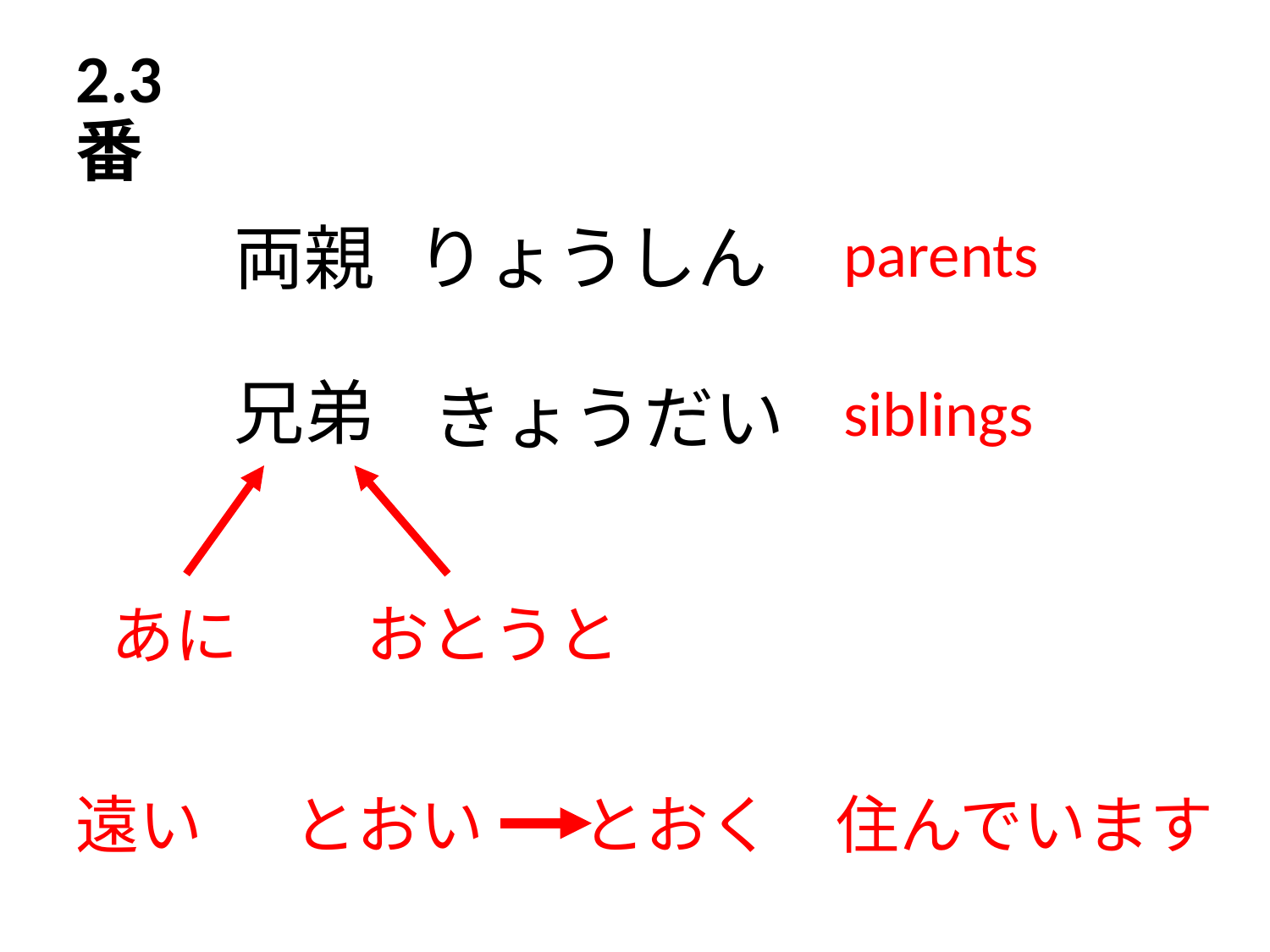

# 2.3番
両親
りょうしん
parents
兄弟
siblings
きょうだい
おとうと
あに
遠い
とおい
とおく　住んでいます